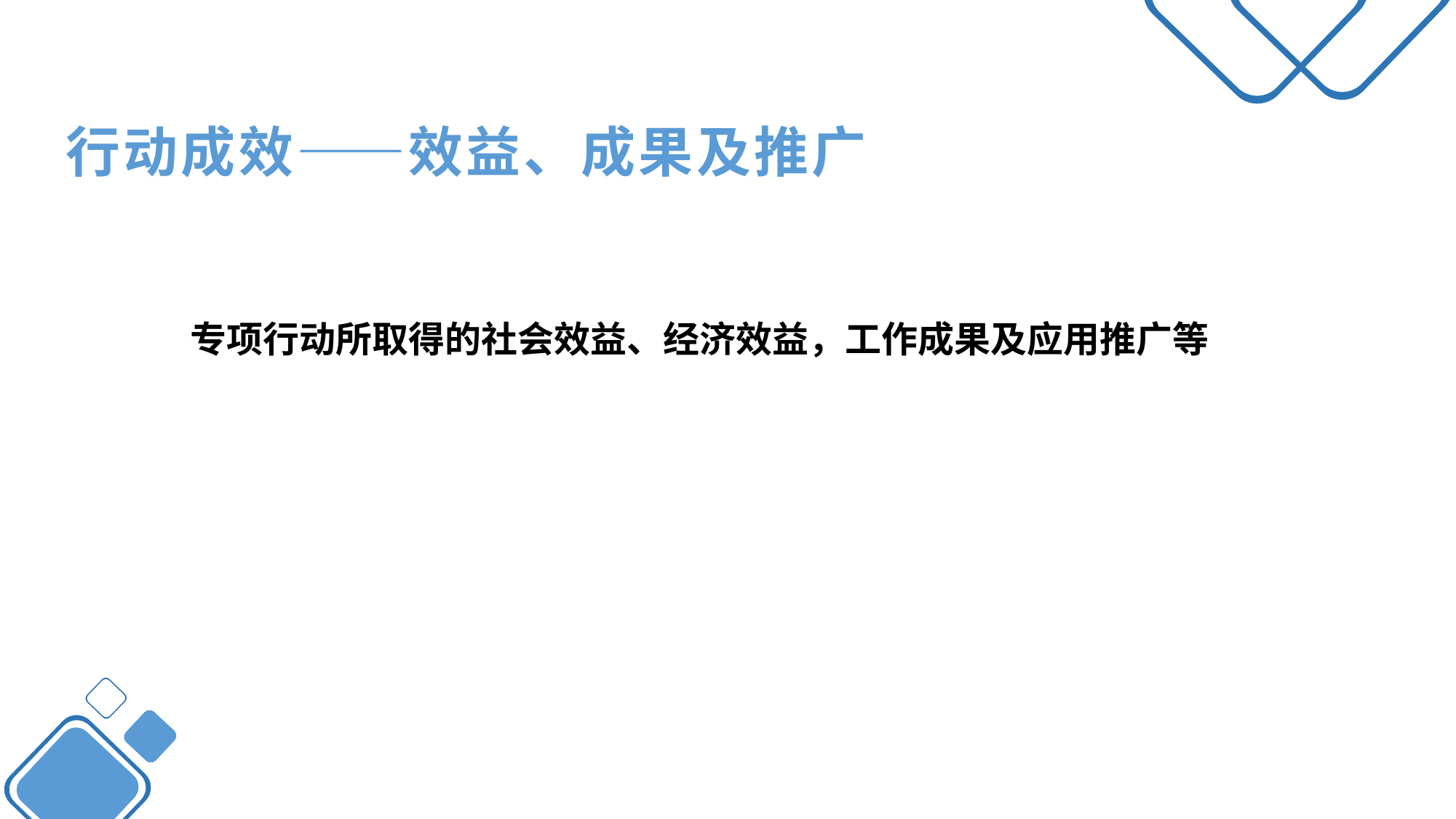

行动成效——效益、成果及推广
专项行动所取得的社会效益、经济效益，工作成果及应用推广等